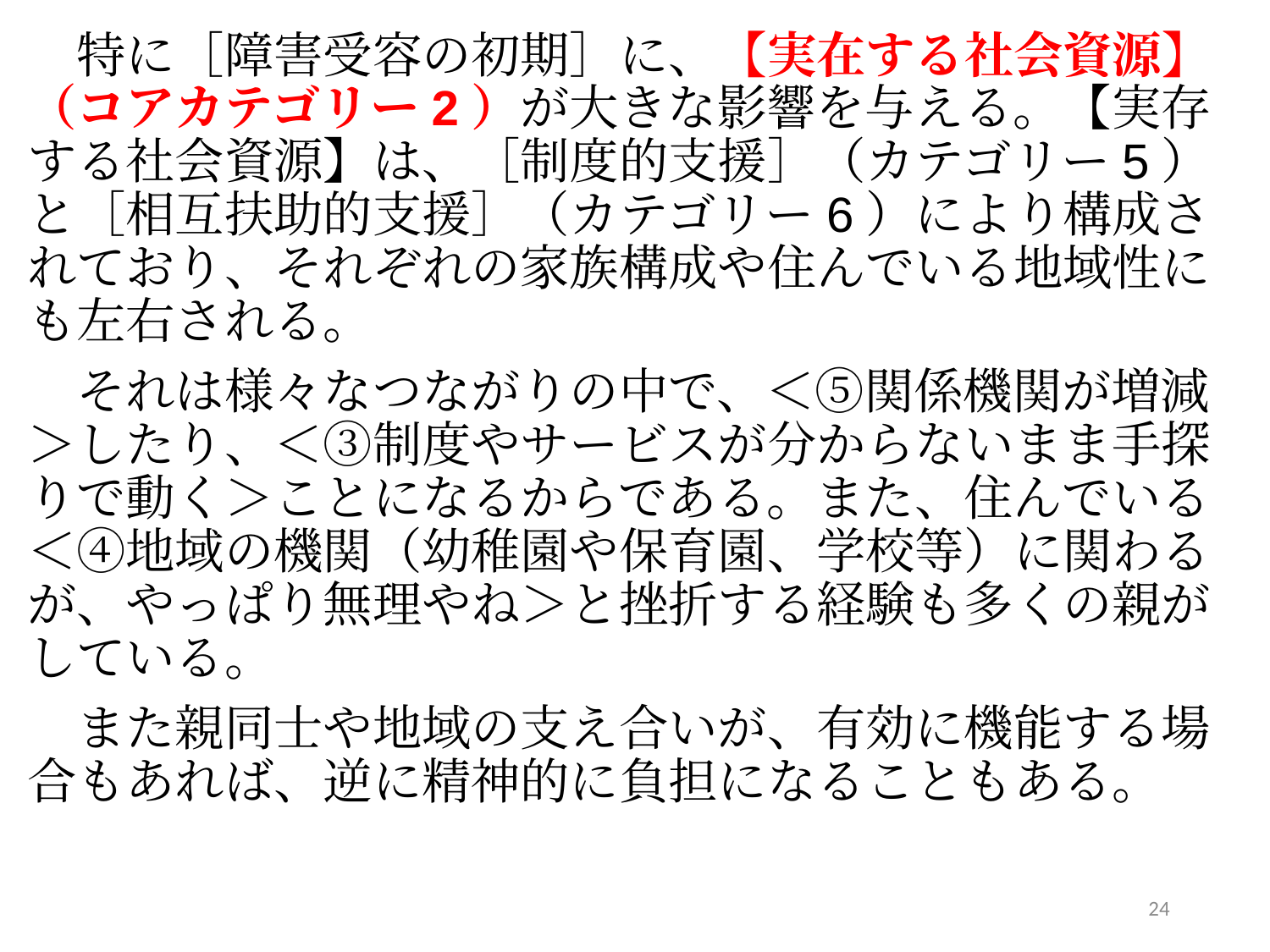

特に［障害受容の初期］に、【実在する社会資源】（コアカテゴリー2）が大きな影響を与える。【実存する社会資源】は、［制度的支援］（カテゴリー5）と［相互扶助的支援］（カテゴリー6）により構成されており、それぞれの家族構成や住んでいる地域性にも左右される。
　それは様々なつながりの中で、＜⑤関係機関が増減＞したり、＜③制度やサービスが分からないまま手探りで動く＞ことになるからである。また、住んでいる＜④地域の機関（幼稚園や保育園、学校等）に関わるが、やっぱり無理やね＞と挫折する経験も多くの親がしている。
　また親同士や地域の支え合いが、有効に機能する場合もあれば、逆に精神的に負担になることもある。

24